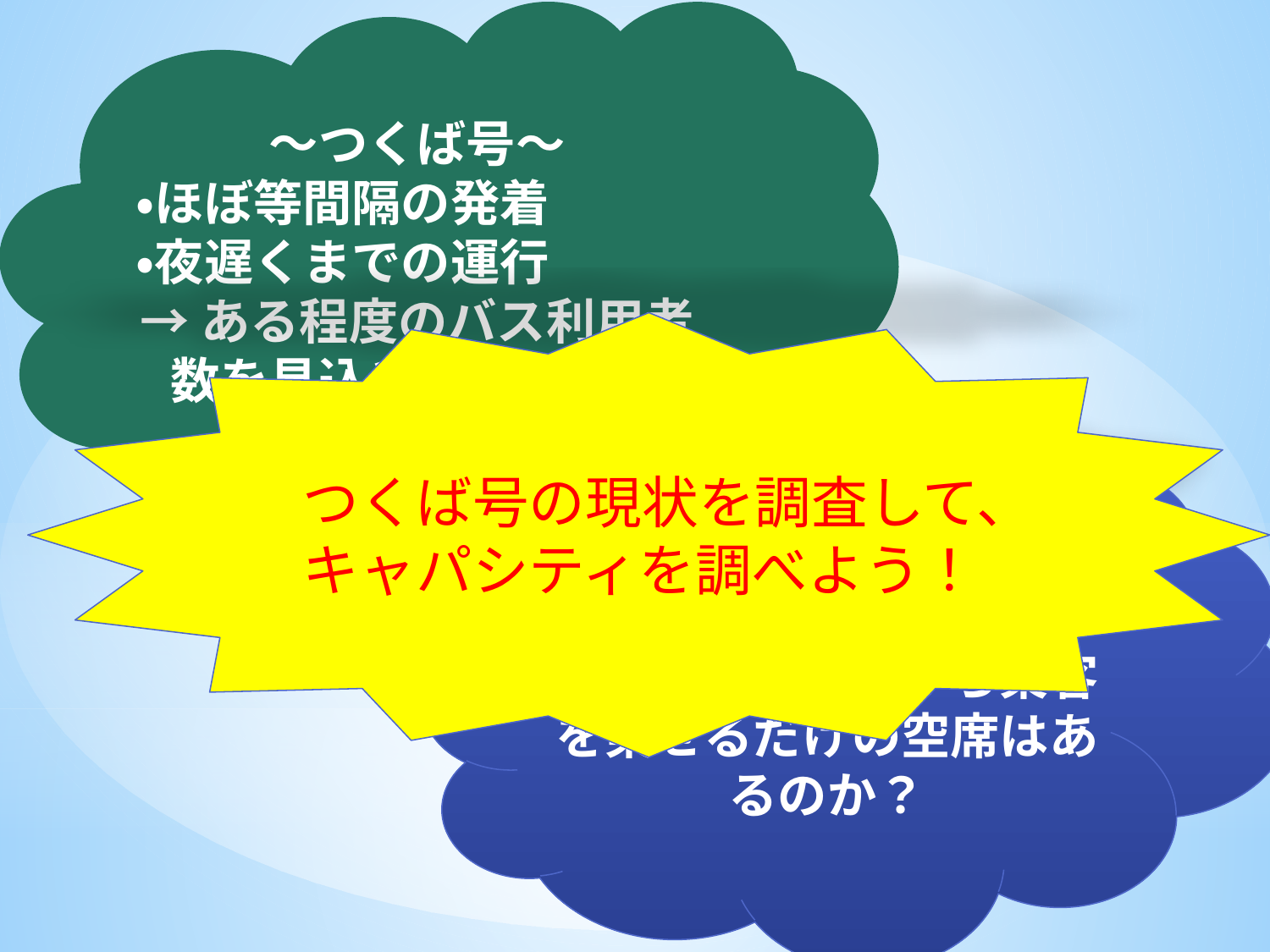

〜つくば号〜
・ほぼ等間隔の発着
・夜遅くまでの運行
→ある程度のバス利用者数を見込めるのでは？
つくば号の現状を調査して、キャパシティを調べよう！
では、
つくばセンターから乗客を乗せるだけの空席はあるのか？